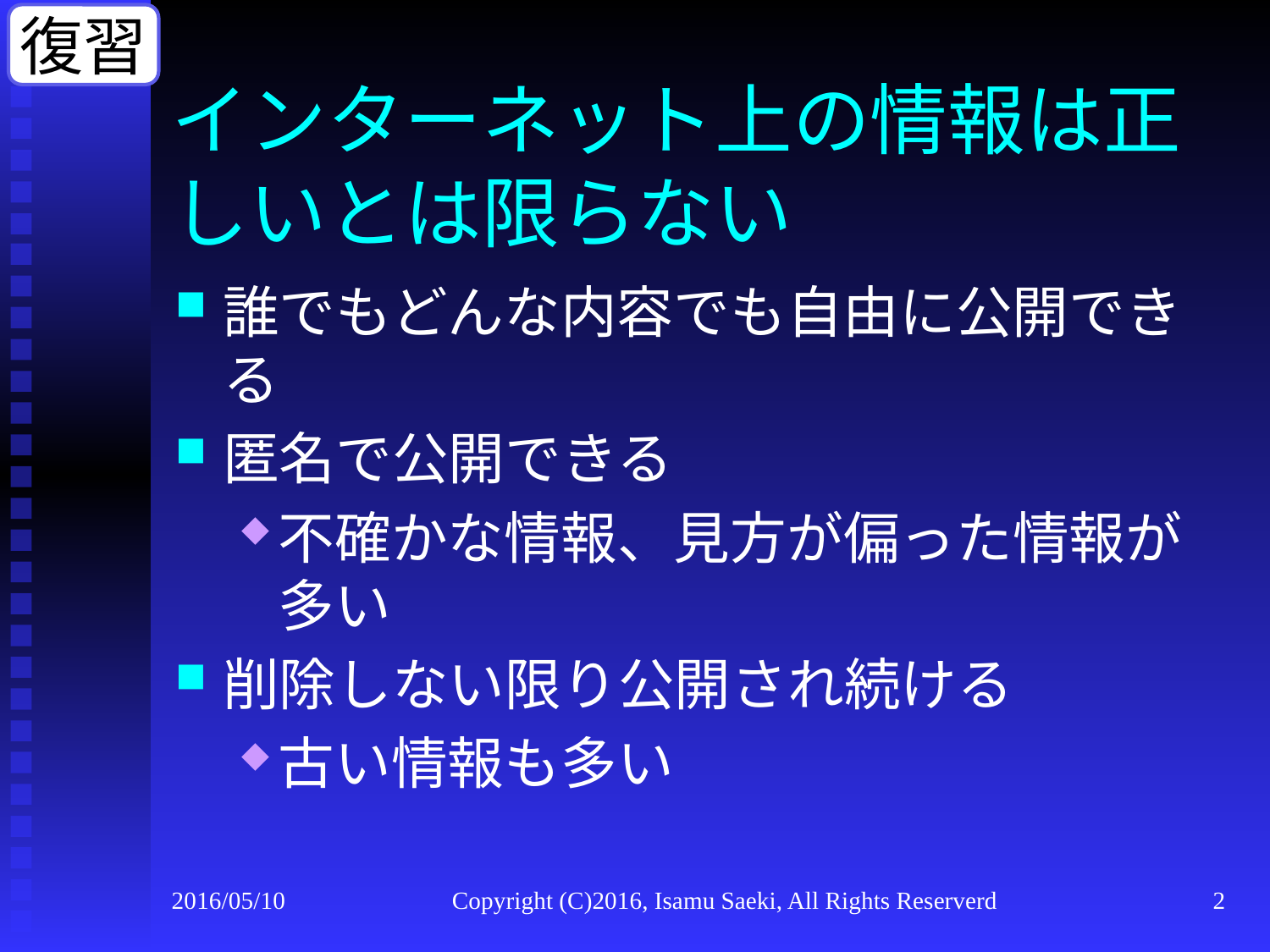

復習
# インターネット上の情報は正しいとは限らない
誰でもどんな内容でも自由に公開できる
匿名で公開できる
不確かな情報、見方が偏った情報が多い
削除しない限り公開され続ける
古い情報も多い
2016/05/10
Copyright (C)2016, Isamu Saeki, All Rights Reserverd
2